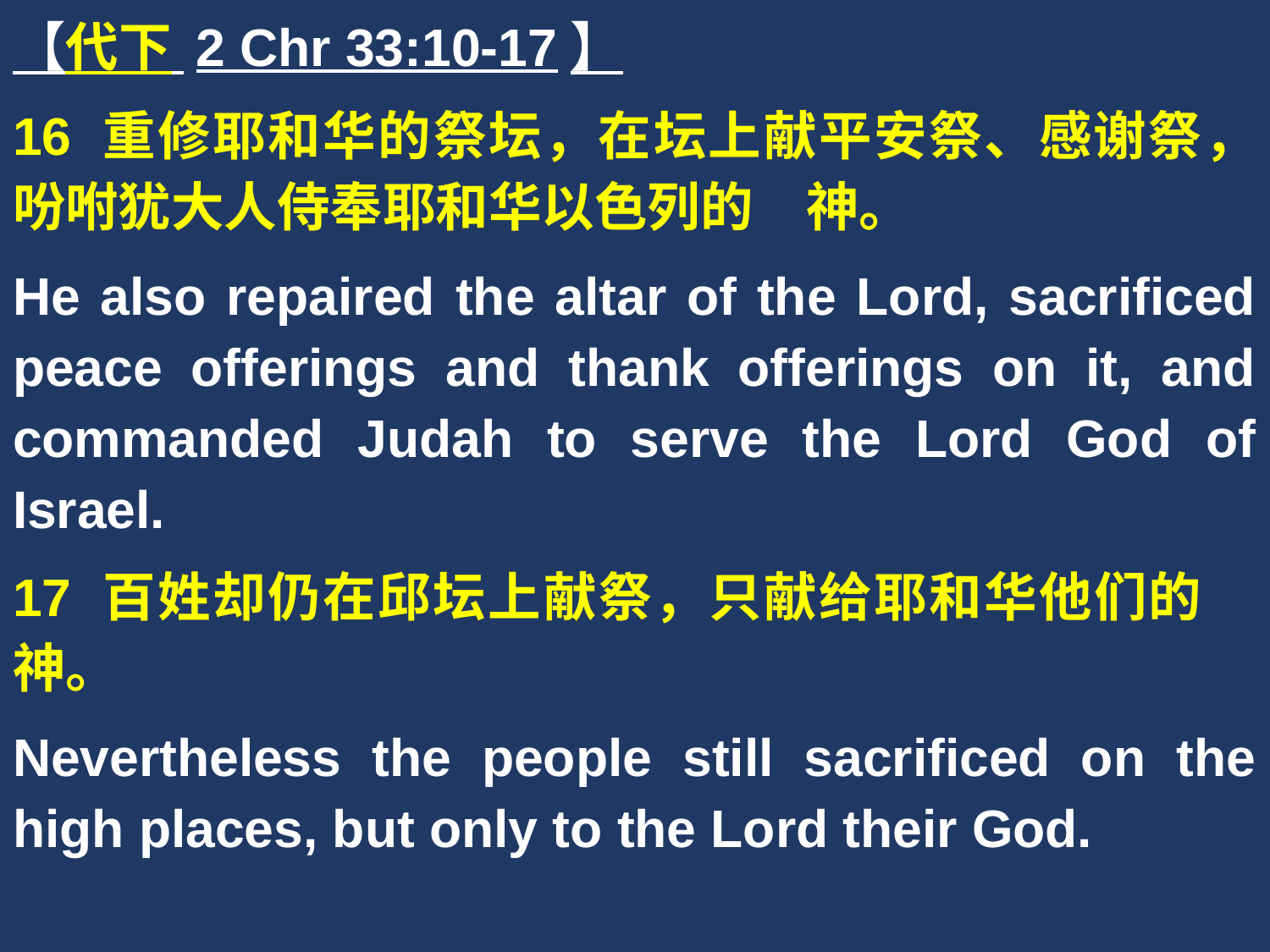

【代下 2 Chr 33:10-17】
16 重修耶和华的祭坛，在坛上献平安祭、感谢祭，吩咐犹大人侍奉耶和华以色列的　神。
He also repaired the altar of the Lord, sacrificed peace offerings and thank offerings on it, and commanded Judah to serve the Lord God of Israel.
17 百姓却仍在邱坛上献祭，只献给耶和华他们的　神。
Nevertheless the people still sacrificed on the high places, but only to the Lord their God.